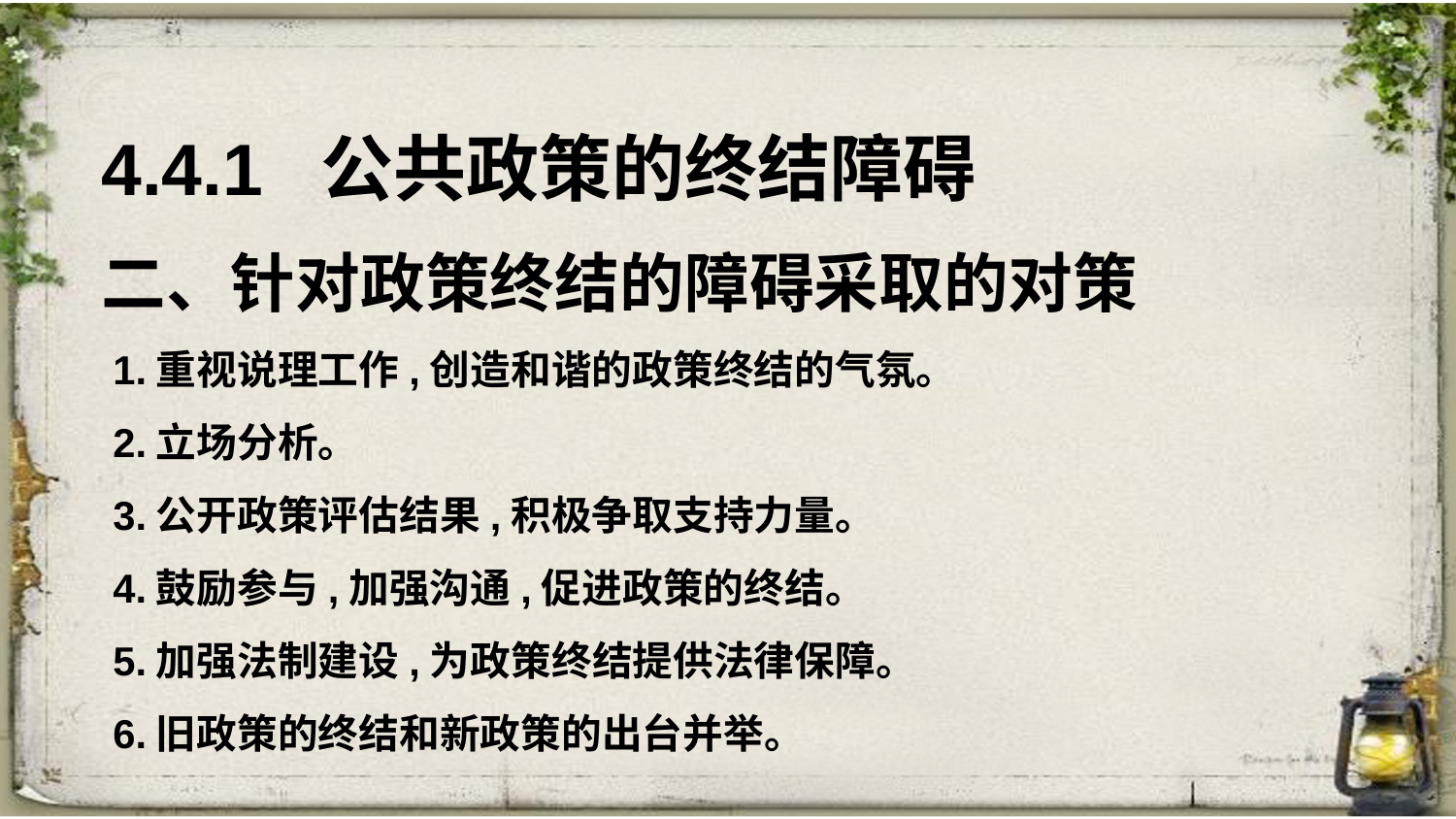

4.4.1  公共政策的终结障碍
二、针对政策终结的障碍采取的对策
 1.重视说理工作,创造和谐的政策终结的气氛。
 2.立场分析。
 3.公开政策评估结果,积极争取支持力量。
 4.鼓励参与,加强沟通,促进政策的终结。
 5.加强法制建设,为政策终结提供法律保障。
 6.旧政策的终结和新政策的出台并举。